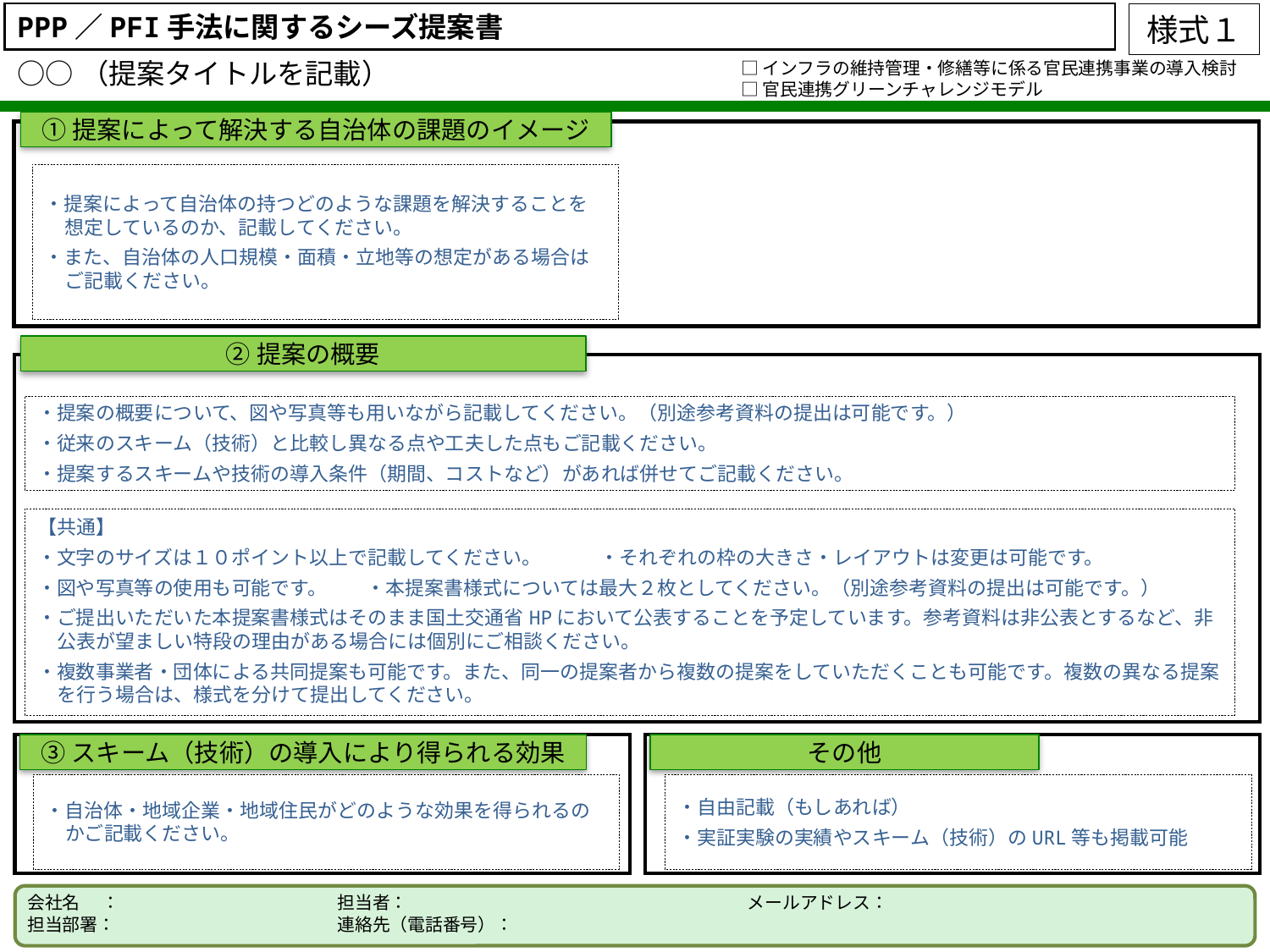

PPP／PFI手法に関するシーズ提案書
様式１
# ○○（提案タイトルを記載）
□インフラの維持管理・修繕等に係る官民連携事業の導入検討
□官民連携グリーンチャレンジモデル
①提案によって解決する自治体の課題のイメージ

・提案によって自治体の持つどのような課題を解決することを想定しているのか、記載してください。
・また、自治体の人口規模・面積・立地等の想定がある場合はご記載ください。
②提案の概要

・提案の概要について、図や写真等も用いながら記載してください。（別途参考資料の提出は可能です。）
・従来のスキーム（技術）と比較し異なる点や工夫した点もご記載ください。
・提案するスキームや技術の導入条件（期間、コストなど）があれば併せてご記載ください。
【共通】
・文字のサイズは１０ポイント以上で記載してください。　　　・それぞれの枠の大きさ・レイアウトは変更は可能です。
・図や写真等の使用も可能です。　　・本提案書様式については最大２枚としてください。（別途参考資料の提出は可能です。）
・ご提出いただいた本提案書様式はそのまま国土交通省HPにおいて公表することを予定しています。参考資料は非公表とするなど、非公表が望ましい特段の理由がある場合には個別にご相談ください。
・複数事業者・団体による共同提案も可能です。また、同一の提案者から複数の提案をしていただくことも可能です。複数の異なる提案を行う場合は、様式を分けて提出してください。

③スキーム（技術）の導入により得られる効果

その他
・自治体・地域企業・地域住民がどのような効果を得られるのかご記載ください。
・自由記載（もしあれば）
・実証実験の実績やスキーム（技術）のURL等も掲載可能

会社名　 ：
担当部署：
担当者：
連絡先（電話番号）：
メールアドレス：